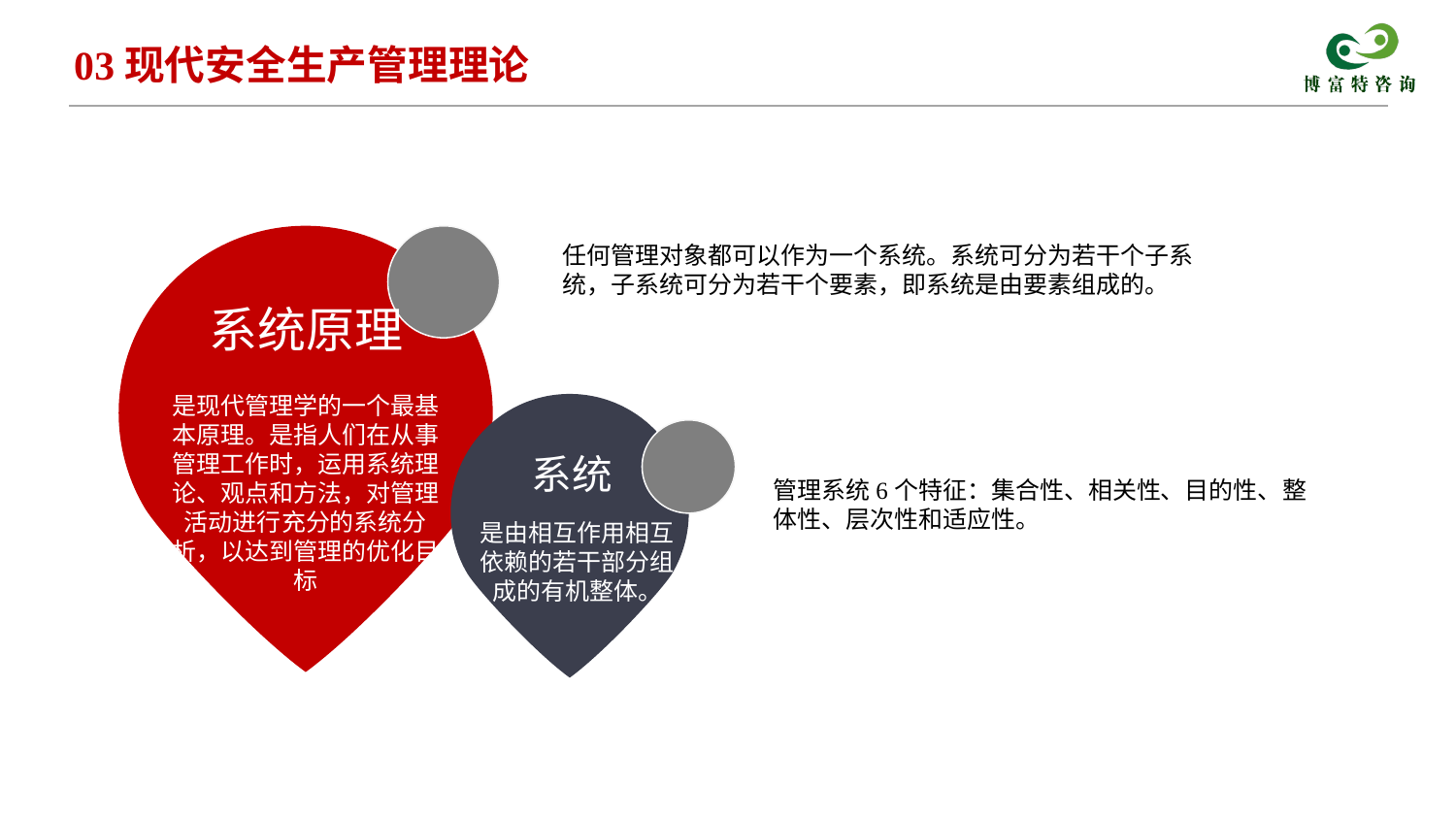

03现代安全生产管理理论

任何管理对象都可以作为一个系统。系统可分为若干个子系统，子系统可分为若干个要素，即系统是由要素组成的。
系统原理
是现代管理学的一个最基本原理。是指人们在从事管理工作时，运用系统理论、观点和方法，对管理活动进行充分的系统分析，以达到管理的优化目标

系统
管理系统6个特征：集合性、相关性、目的性、整体性、层次性和适应性。
是由相互作用相互依赖的若干部分组成的有机整体。